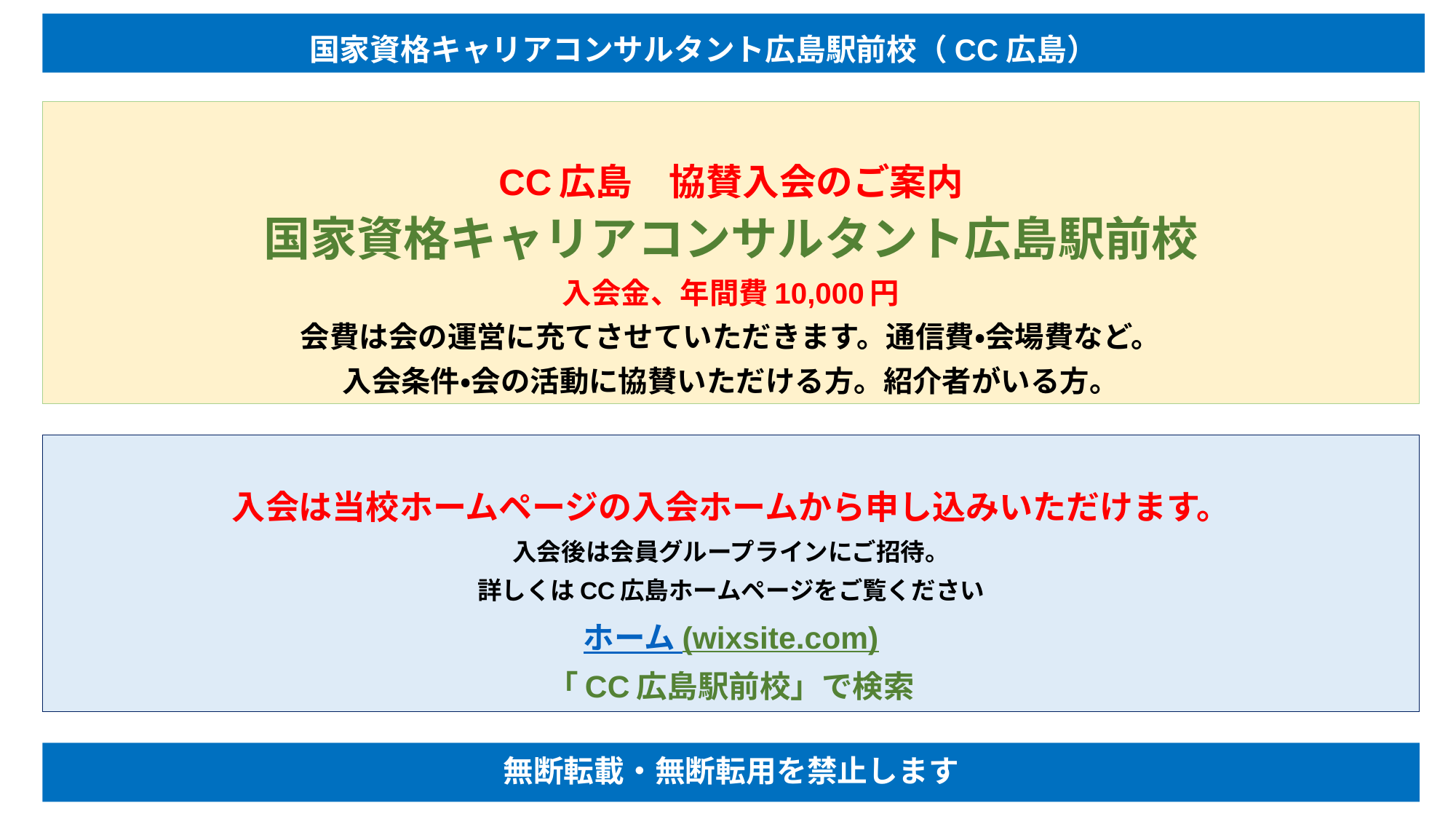

国家資格キャリアコンサルタント広島駅前校（CC広島）

CC広島　協賛入会のご案内
国家資格キャリアコンサルタント広島駅前校
入会金、年間費10,000円
会費は会の運営に充てさせていただきます。通信費・会場費など。
入会条件・会の活動に協賛いただける方。紹介者がいる方。

入会は当校ホームページの入会ホームから申し込みいただけます。
入会後は会員グループラインにご招待。
詳しくはCC広島ホームページをご覧ください
ホーム (wixsite.com)
「CC広島駅前校」で検索

無断転載・無断転用を禁止します